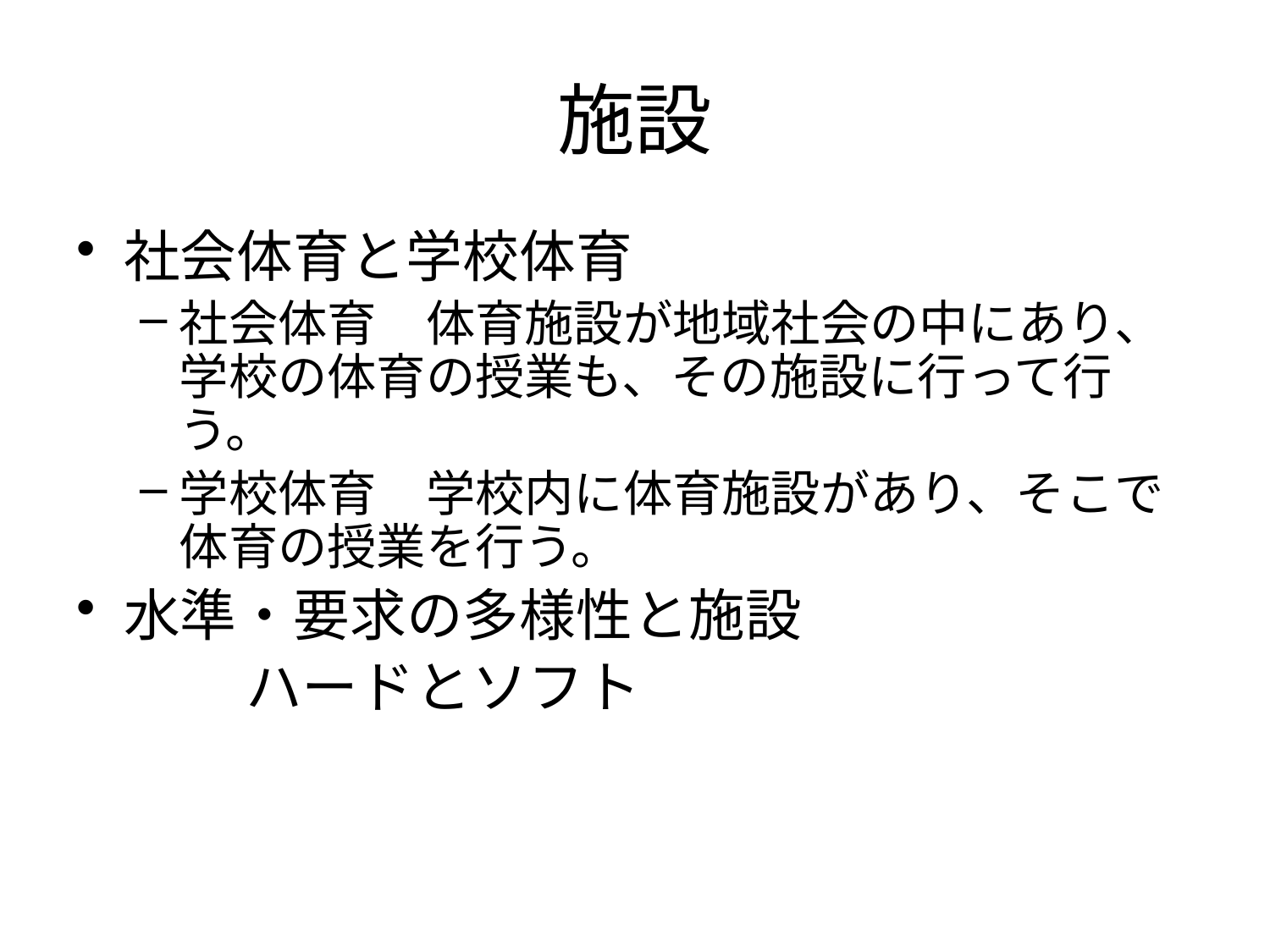

# 施設
社会体育と学校体育
社会体育　体育施設が地域社会の中にあり、学校の体育の授業も、その施設に行って行う。
学校体育　学校内に体育施設があり、そこで体育の授業を行う。
水準・要求の多様性と施設
　　　ハードとソフト